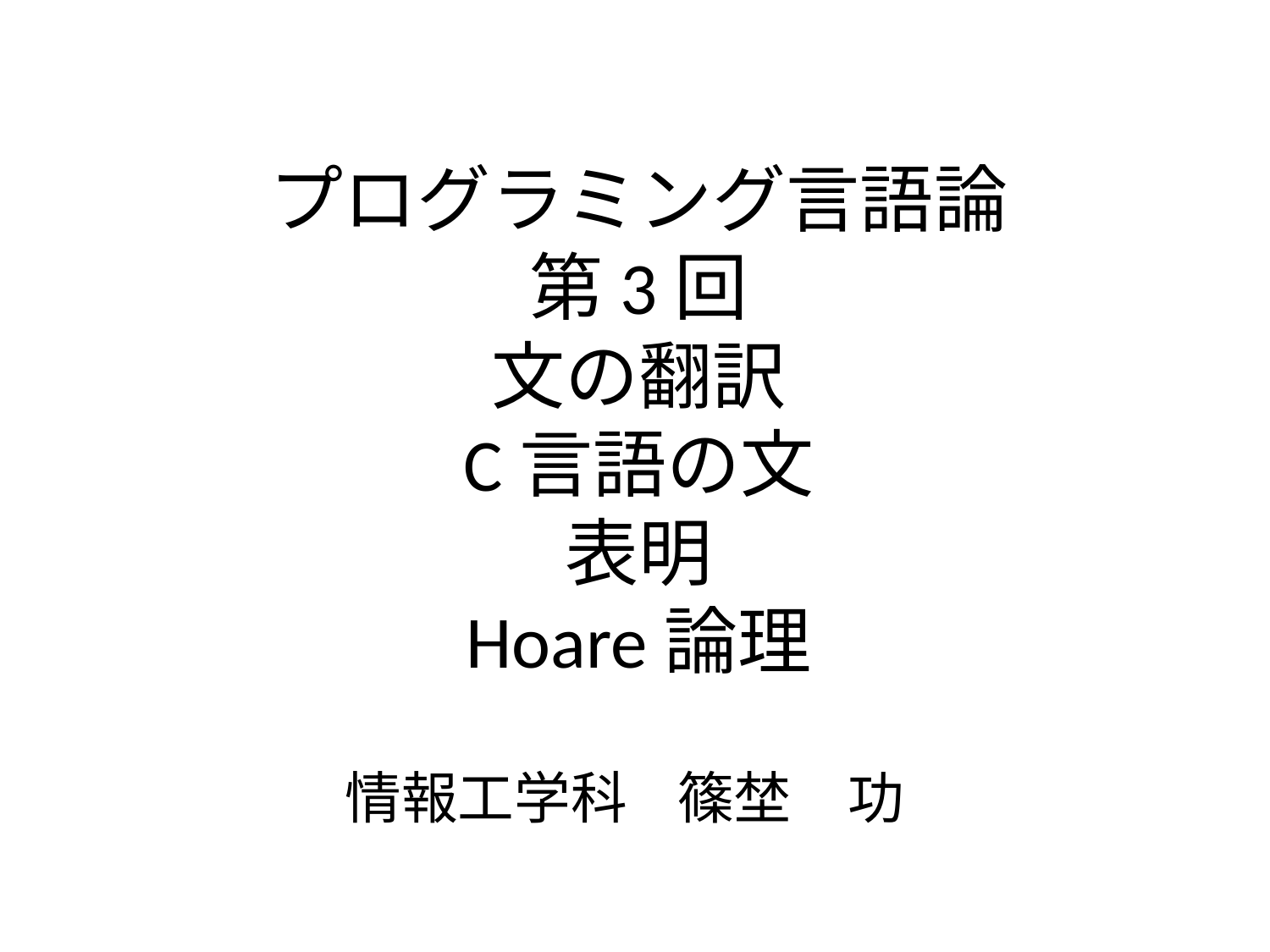

# プログラミング言語論 第3回 文の翻訳 C言語の文 表明 Hoare論理
情報工学科    篠埜　功